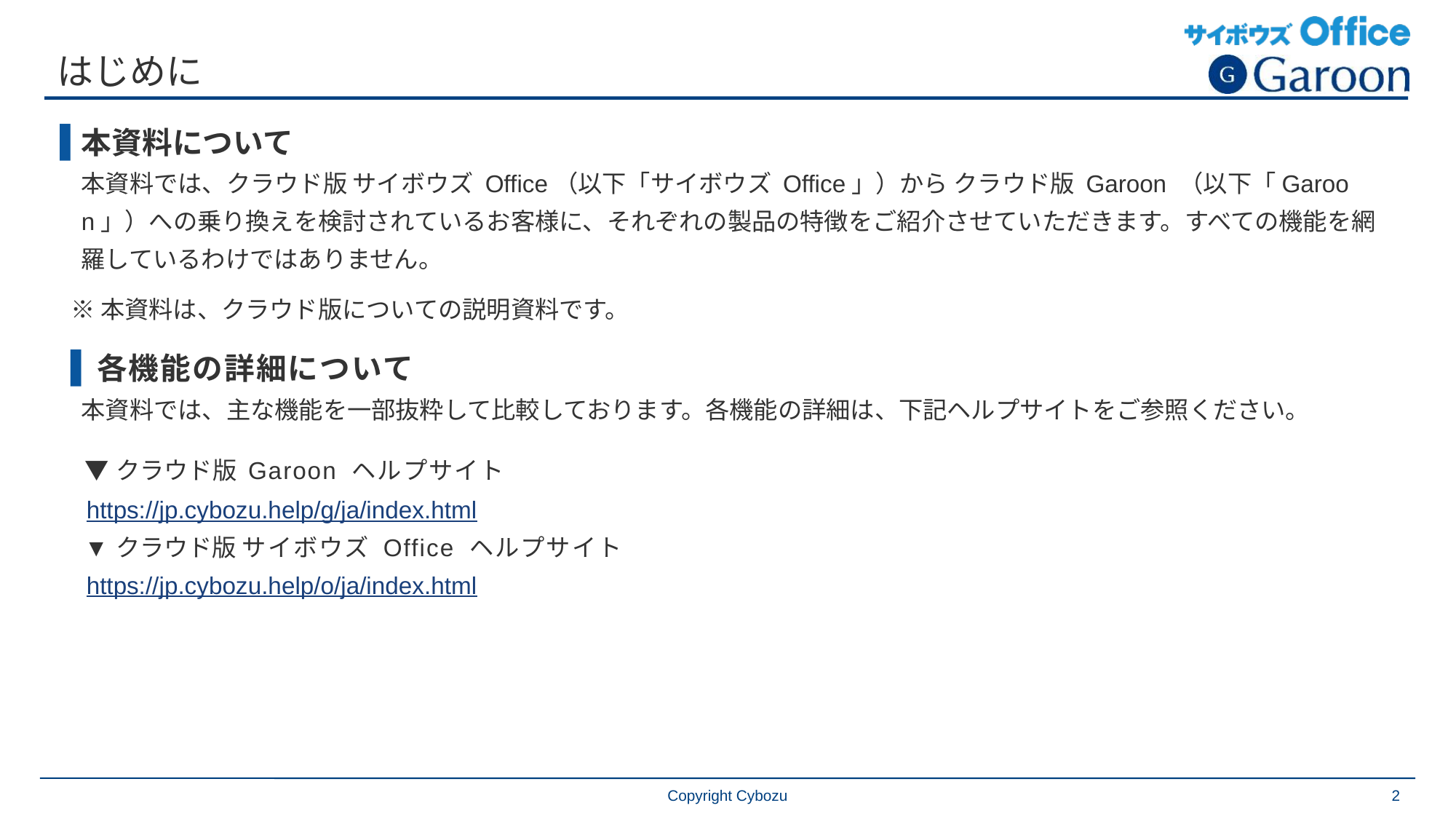

# はじめに
本資料について
本資料では、クラウド版 サイボウズ Office（以下「サイボウズ Office」）から クラウド版 Garoon （以下「Garoon」）への乗り換えを検討されているお客様に、それぞれの製品の特徴をご紹介させていただきます。すべての機能を網羅しているわけではありません。
  ※本資料は、クラウド版についての説明資料です。
 各機能の詳細について
本資料では、主な機能を一部抜粋して比較しております。各機能の詳細は、下記ヘルプサイトをご参照ください。
   ▼クラウド版 Garoon ヘルプサイト
   https://jp.cybozu.help/g/ja/index.html
   ▼クラウド版 サイボウズ Office ヘルプサイト
   https://jp.cybozu.help/o/ja/index.html

Copyright Cybozu
2